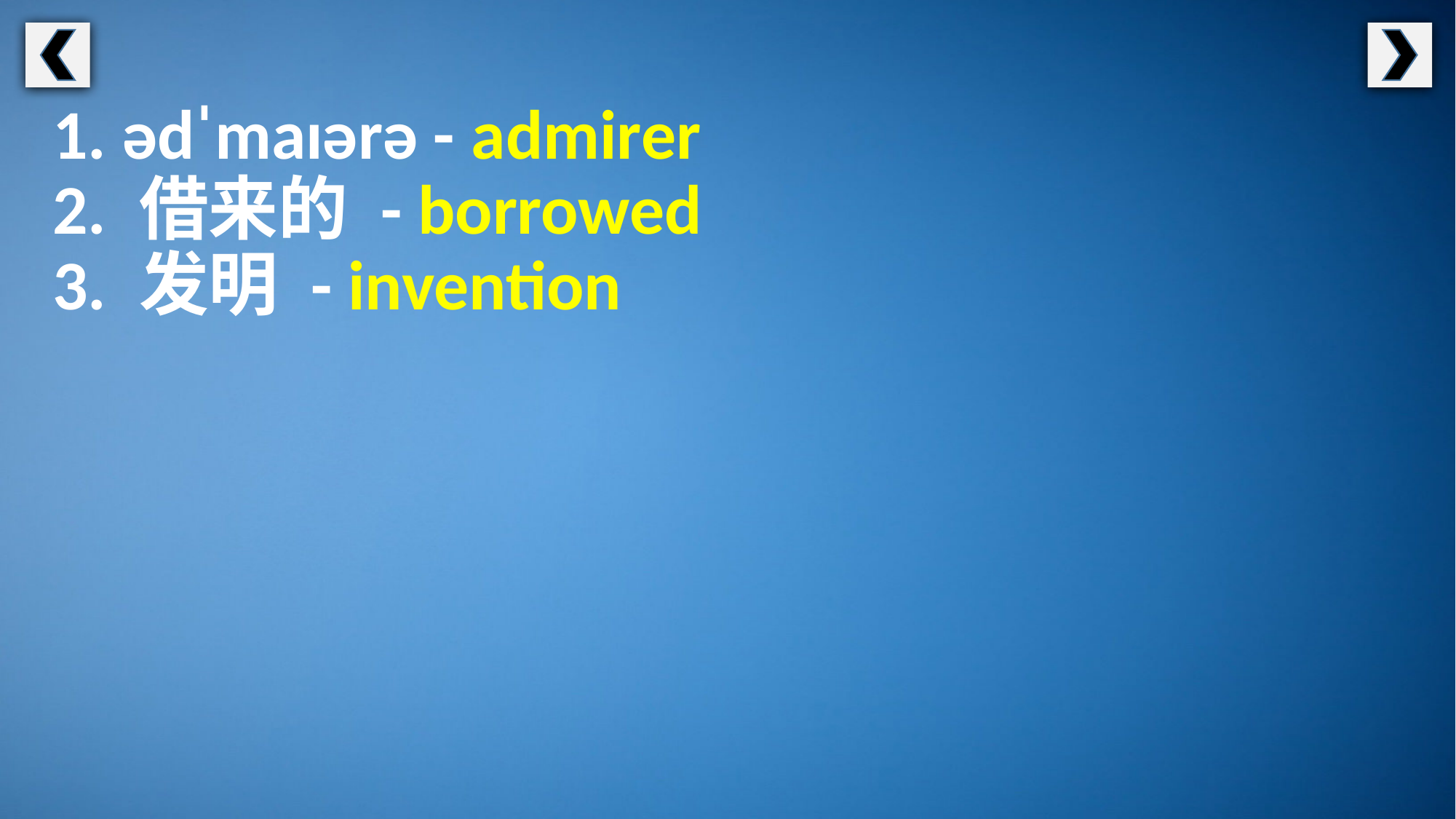

1. ədˈmaɪərə - admirer
2. 借来的 - borrowed
3. 发明 - invention